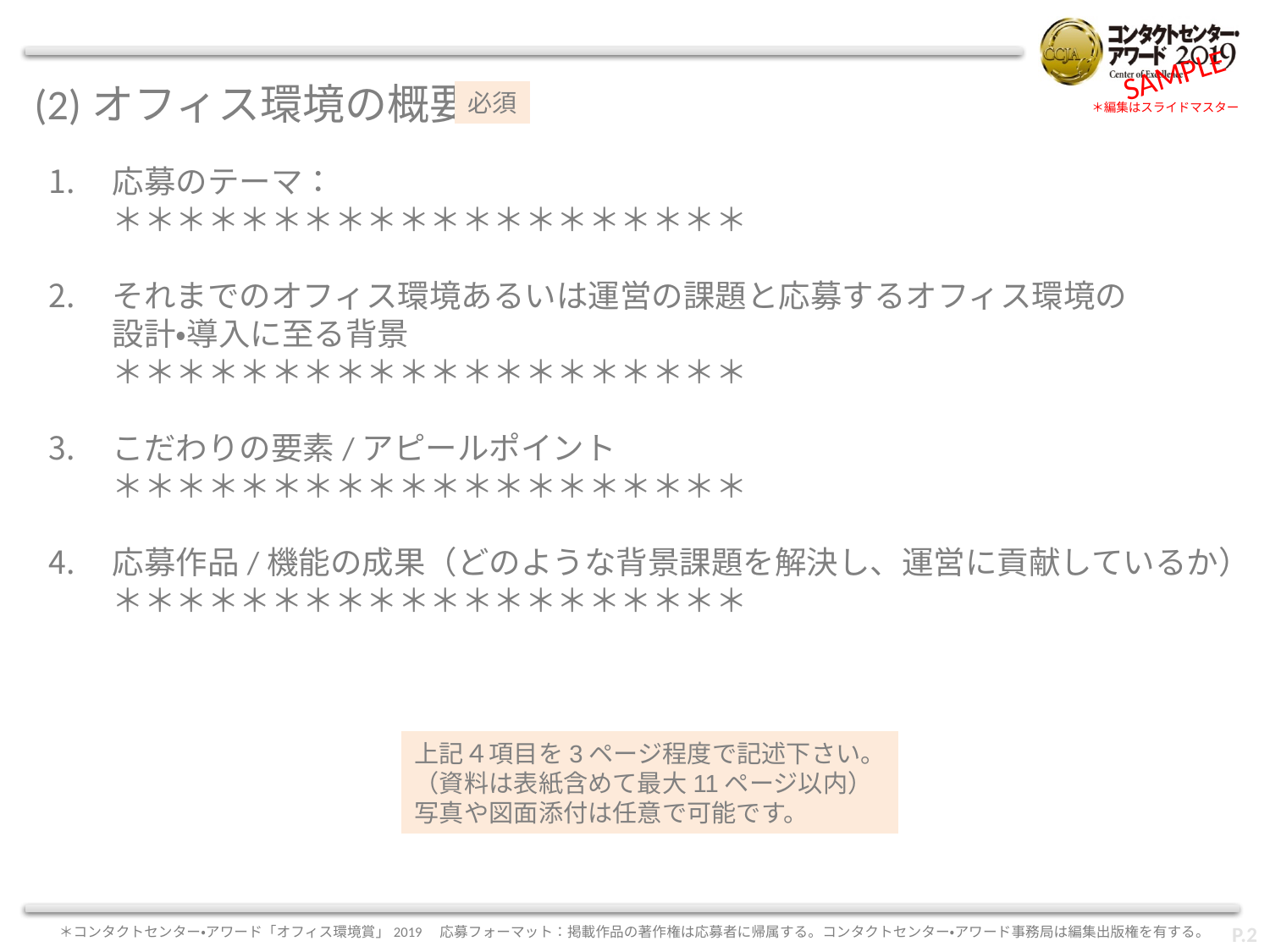

(2)オフィス環境の概要
必須
応募のテーマ：
＊＊＊＊＊＊＊＊＊＊＊＊＊＊＊＊＊＊＊＊

それまでのオフィス環境あるいは運営の課題と応募するオフィス環境の
設計・導入に至る背景
＊＊＊＊＊＊＊＊＊＊＊＊＊＊＊＊＊＊＊＊

こだわりの要素/アピールポイント
＊＊＊＊＊＊＊＊＊＊＊＊＊＊＊＊＊＊＊＊

応募作品/機能の成果（どのような背景課題を解決し、運営に貢献しているか）
＊＊＊＊＊＊＊＊＊＊＊＊＊＊＊＊＊＊＊＊
上記４項目を3ページ程度で記述下さい。
（資料は表紙含めて最大11ページ以内）
写真や図面添付は任意で可能です。

P.2